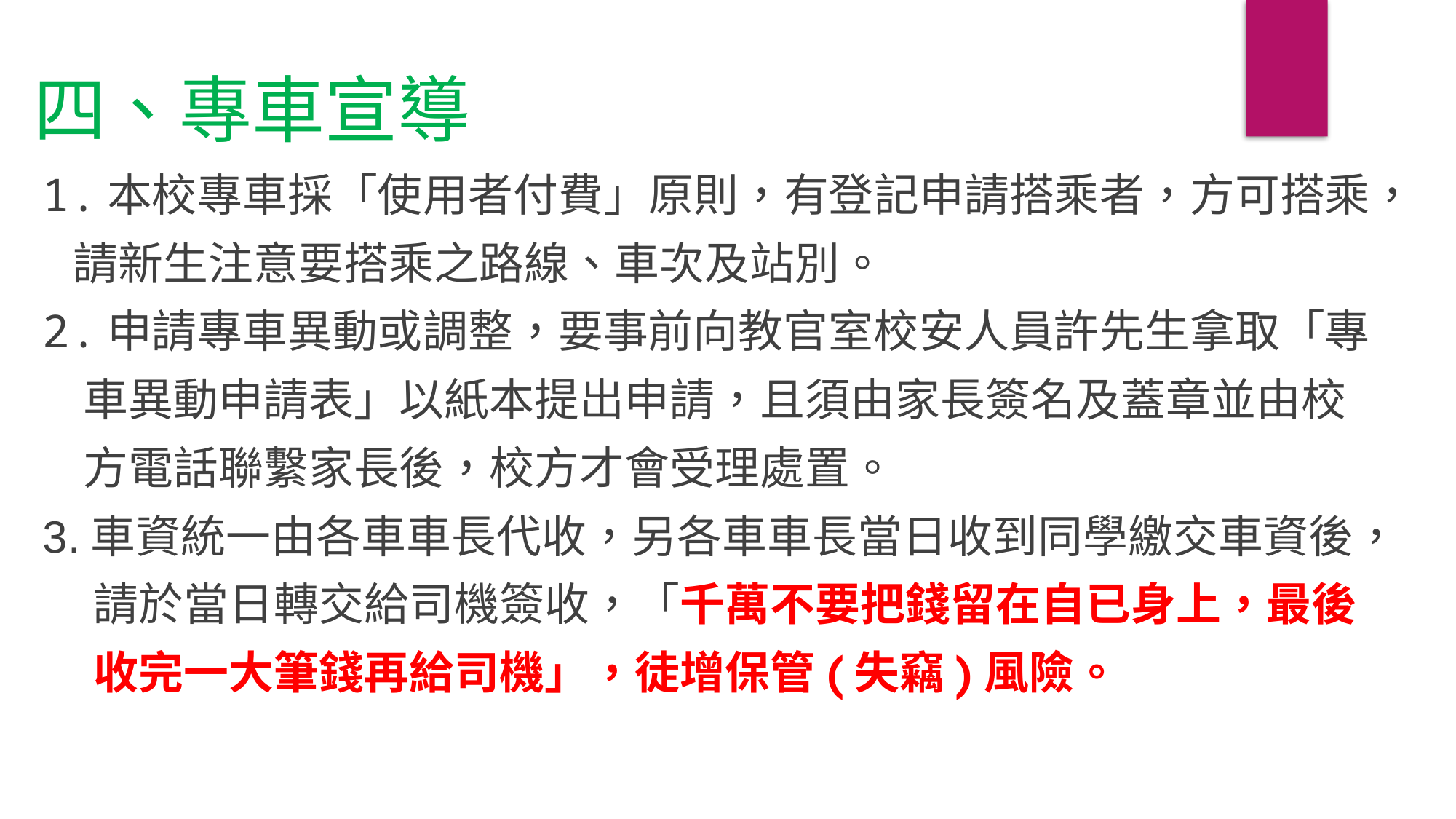

四、專車宣導
1.本校專車採「使用者付費」原則，有登記申請搭乘者，方可搭乘，
  請新生注意要搭乘之路線、車次及站別。
2.申請專車異動或調整，要事前向教官室校安人員許先生拿取「專
   車異動申請表」以紙本提出申請，且須由家長簽名及蓋章並由校
   方電話聯繫家長後，校方才會受理處置。
3.車資統一由各車車長代收，另各車車長當日收到同學繳交車資後，
    請於當日轉交給司機簽收，「千萬不要把錢留在自已身上，最後
    收完一大筆錢再給司機」，徒增保管(失竊)風險。